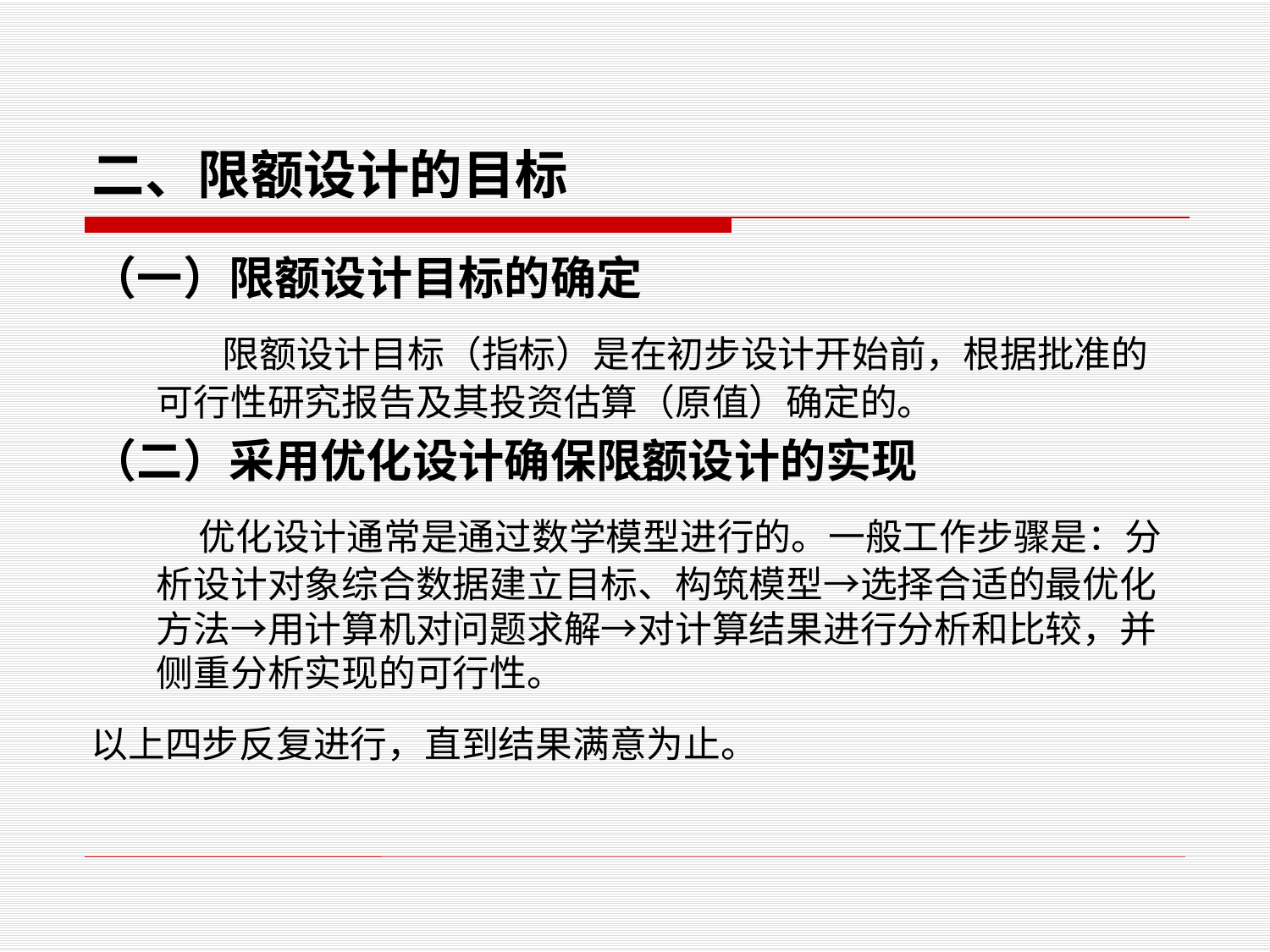

# 二、限额设计的目标
（一）限额设计目标的确定
          限额设计目标（指标）是在初步设计开始前，根据批准的可行性研究报告及其投资估算（原值）确定的。
（二）采用优化设计确保限额设计的实现
        优化设计通常是通过数学模型进行的。一般工作步骤是：分析设计对象综合数据建立目标、构筑模型→选择合适的最优化方法→用计算机对问题求解→对计算结果进行分析和比较，并侧重分析实现的可行性。
以上四步反复进行，直到结果满意为止。
～